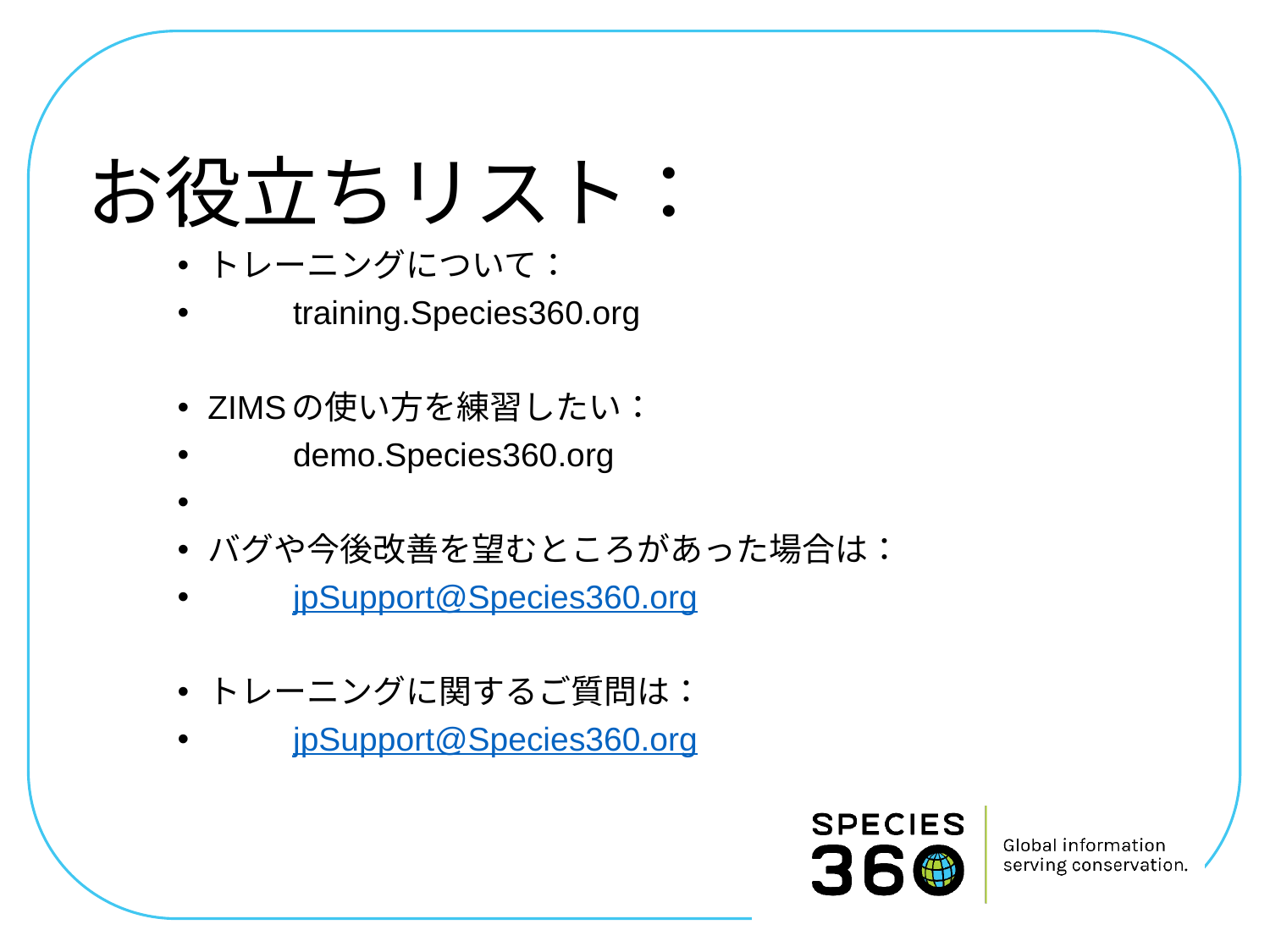

#
お役立ちリスト：

トレーニングについて：
	training.Species360.org

ZIMSの使い方を練習したい：
	demo.Species360.org

バグや今後改善を望むところがあった場合は：
	jpSupport@Species360.org

トレーニングに関するご質問は：
	jpSupport@Species360.org